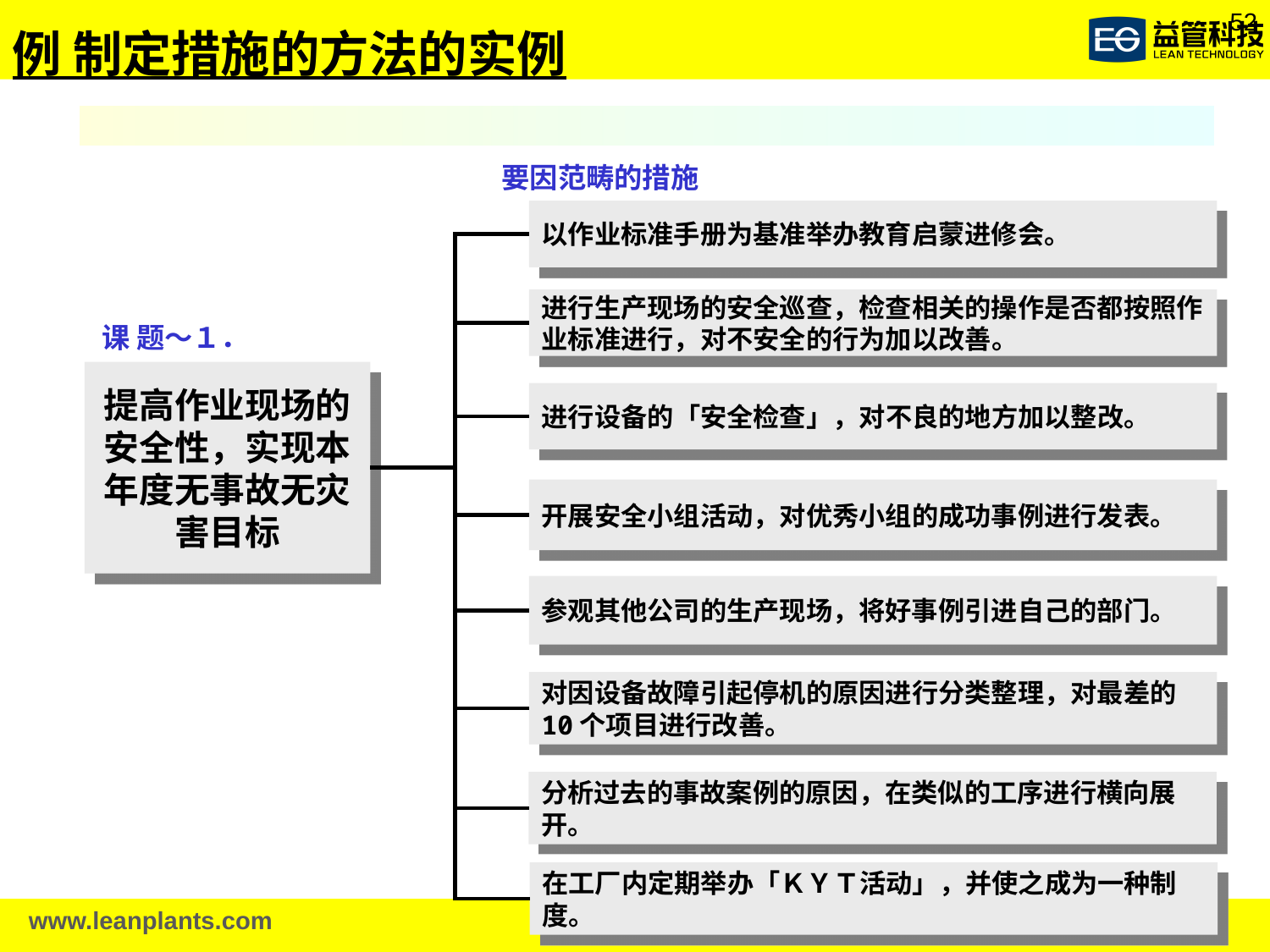

52
例 制定措施的方法的实例
要因范畴的措施
以作业标准手册为基准举办教育启蒙进修会。
进行生产现场的安全巡查，检查相关的操作是否都按照作业标准进行，对不安全的行为加以改善。
课 题～１．
提高作业现场的安全性，实现本年度无事故无灾害目标
进行设备的「安全检查」，对不良的地方加以整改。
开展安全小组活动，对优秀小组的成功事例进行发表。
参观其他公司的生产现场，将好事例引进自己的部门。
对因设备故障引起停机的原因进行分类整理，对最差的
10个项目进行改善。
分析过去的事故案例的原因，在类似的工序进行横向展
开。
在工厂内定期举办「ＫＹＴ活动」，并使之成为一种制
度。